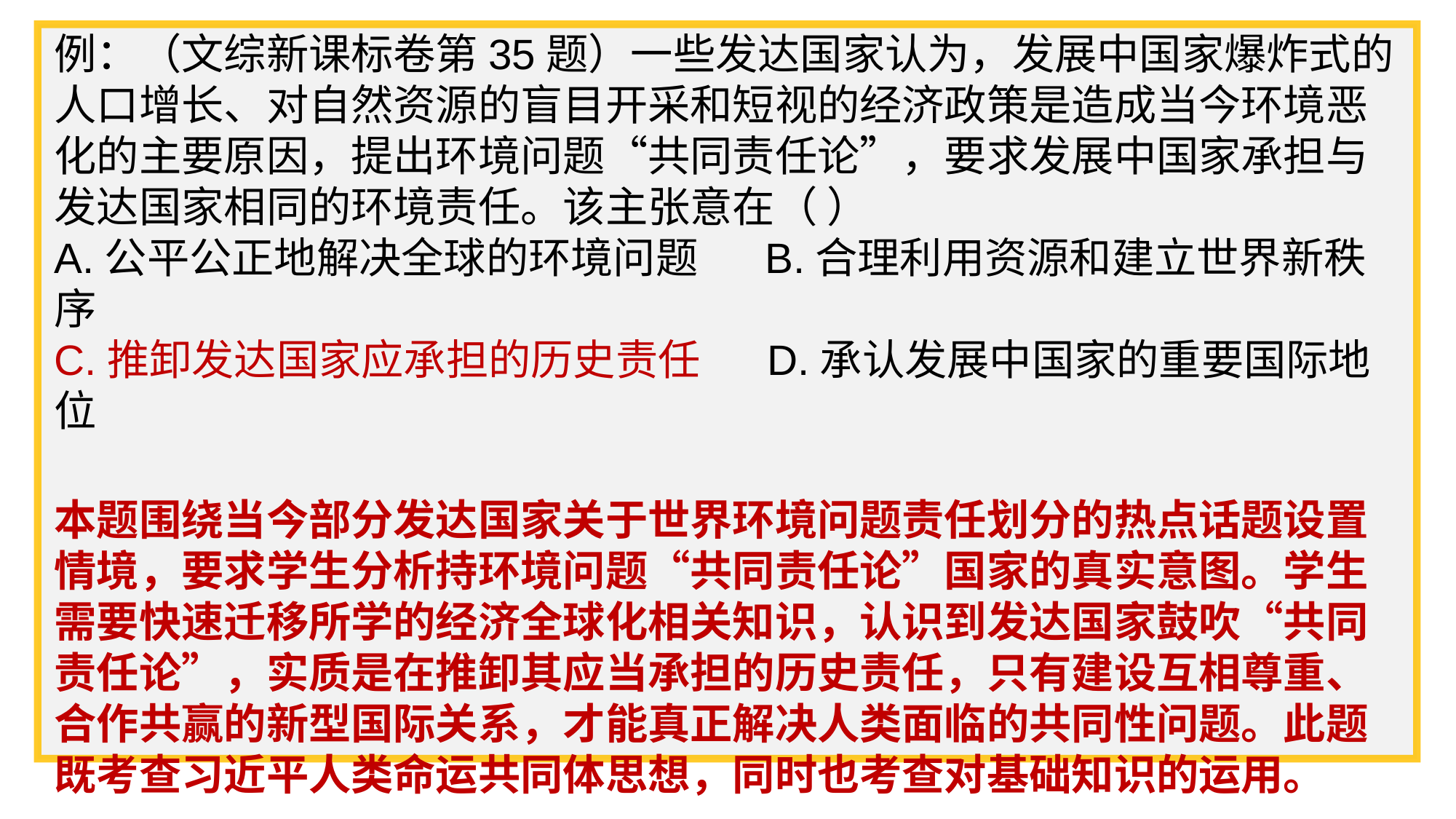

例：（文综新课标卷第35题）一些发达国家认为，发展中国家爆炸式的人口增长、对自然资源的盲目开采和短视的经济政策是造成当今环境恶化的主要原因，提出环境问题“共同责任论”，要求发展中国家承担与发达国家相同的环境责任。该主张意在（ ）
A.公平公正地解决全球的环境问题      B.合理利用资源和建立世界新秩序
C.推卸发达国家应承担的历史责任      D.承认发展中国家的重要国际地位

本题围绕当今部分发达国家关于世界环境问题责任划分的热点话题设置情境，要求学生分析持环境问题“共同责任论”国家的真实意图。学生需要快速迁移所学的经济全球化相关知识，认识到发达国家鼓吹“共同责任论”，实质是在推卸其应当承担的历史责任，只有建设互相尊重、合作共赢的新型国际关系，才能真正解决人类面临的共同性问题。此题既考查习近平人类命运共同体思想，同时也考查对基础知识的运用。